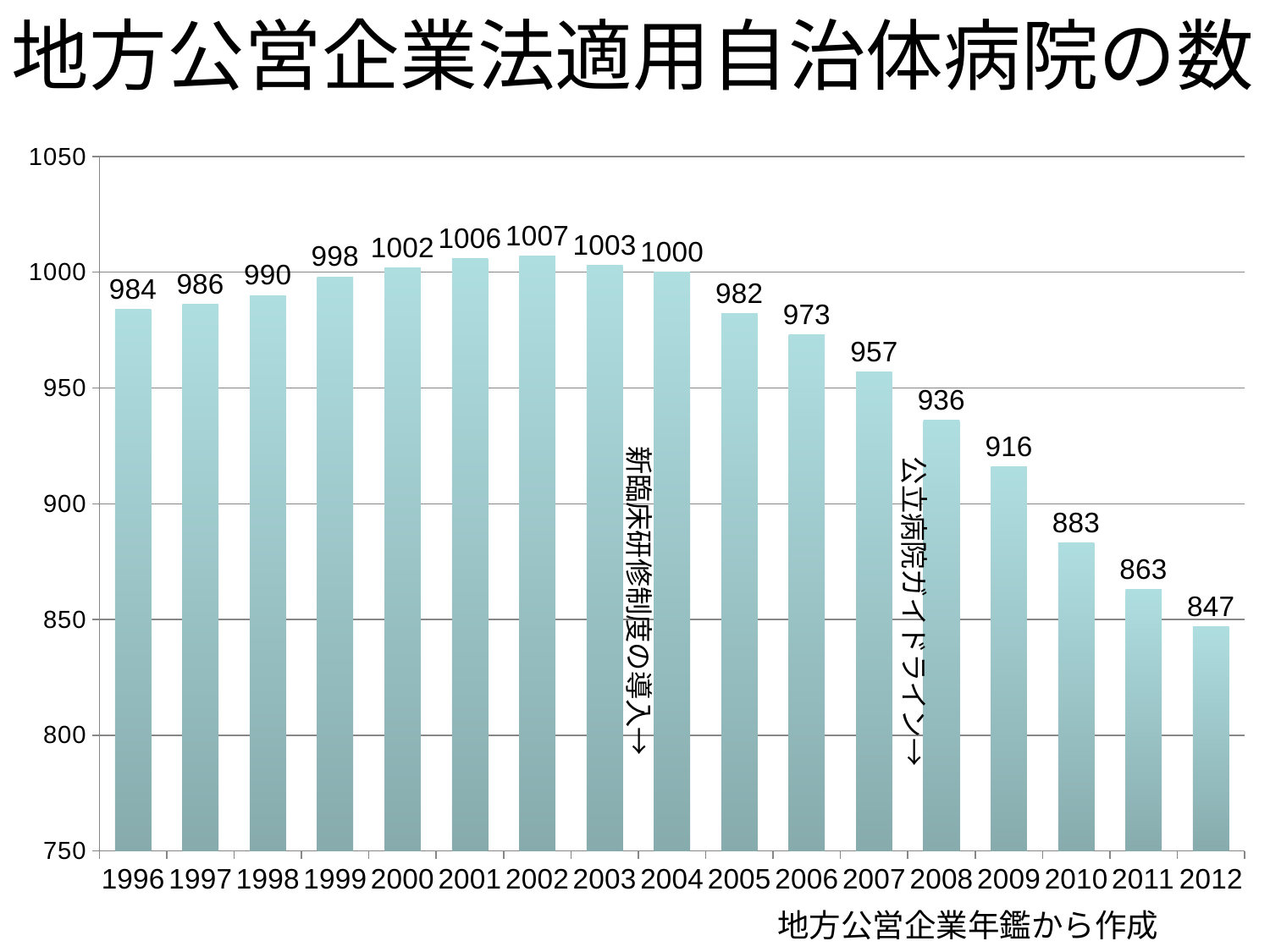

# 地方公営企業法適用自治体病院の数

### Chart

| Category | 病院数 |
|---|---|
| 1996 | 984.0 |
| 1997 | 986.0 |
| 1998 | 990.0 |
| 1999 | 998.0 |
| 2000 | 1002.0 |
| 2001 | 1006.0 |
| 2002 | 1007.0 |
| 2003 | 1003.0 |
| 2004 | 1000.0 |
| 2005 | 982.0 |
| 2006 | 973.0 |
| 2007 | 957.0 |
| 2008 | 936.0 |
| 2009 | 916.0 |
| 2010 | 883.0 |
| 2011 | 863.0 |
| 2012 | 847.0 |
新臨床研修制度の導入→
公立病院ガイドライン→
地方公営企業年鑑から作成